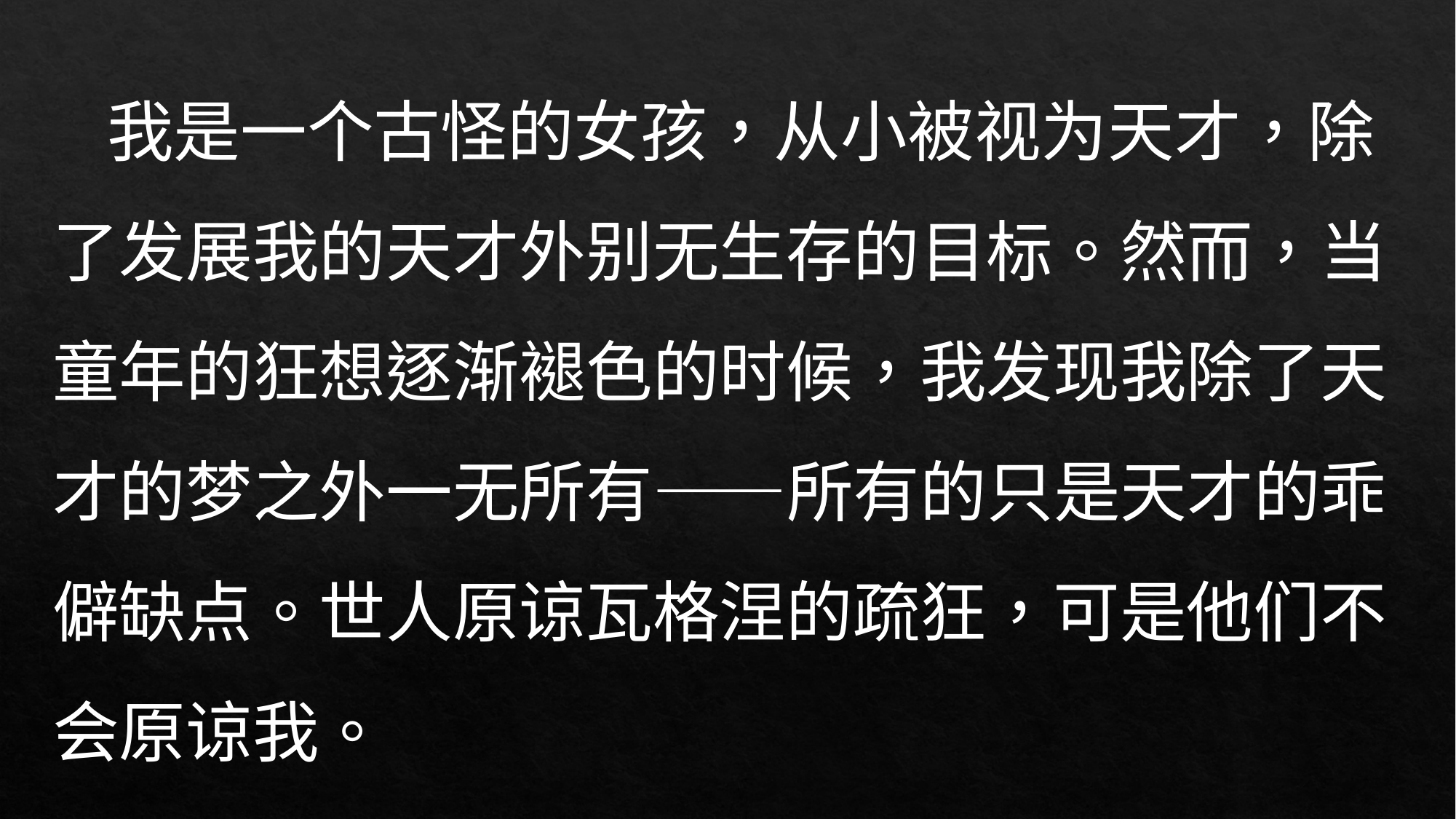

我是一个古怪的女孩，从小被视为天才，除了发展我的天才外别无生存的目标。然而，当童年的狂想逐渐褪色的时候，我发现我除了天才的梦之外一无所有——所有的只是天才的乖僻缺点。世人原谅瓦格涅的疏狂，可是他们不会原谅我。